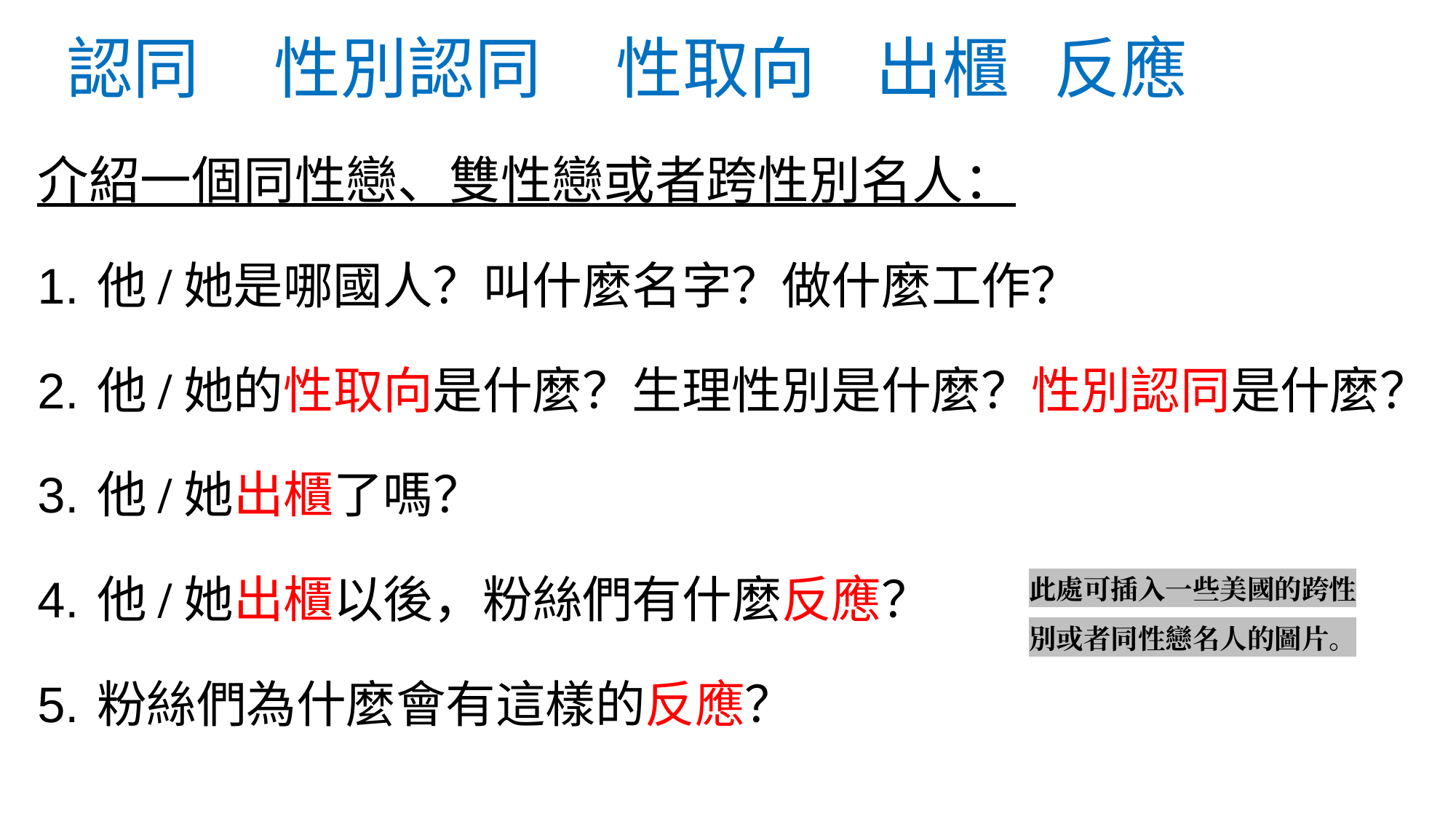

# 認同     性別認同     性取向    出櫃   反應
介紹一個同性戀、雙性戀或者跨性別名人：
他/她是哪國人？叫什麼名字？做什麼工作？
他/她的性取向是什麼？生理性別是什麼？性別認同是什麼？
他/她出櫃了嗎？
他/她出櫃以後，粉絲們有什麼反應？
粉絲們為什麼會有這樣的反應？
此處可插入一些美國的跨性別或者同性戀名人的圖片。